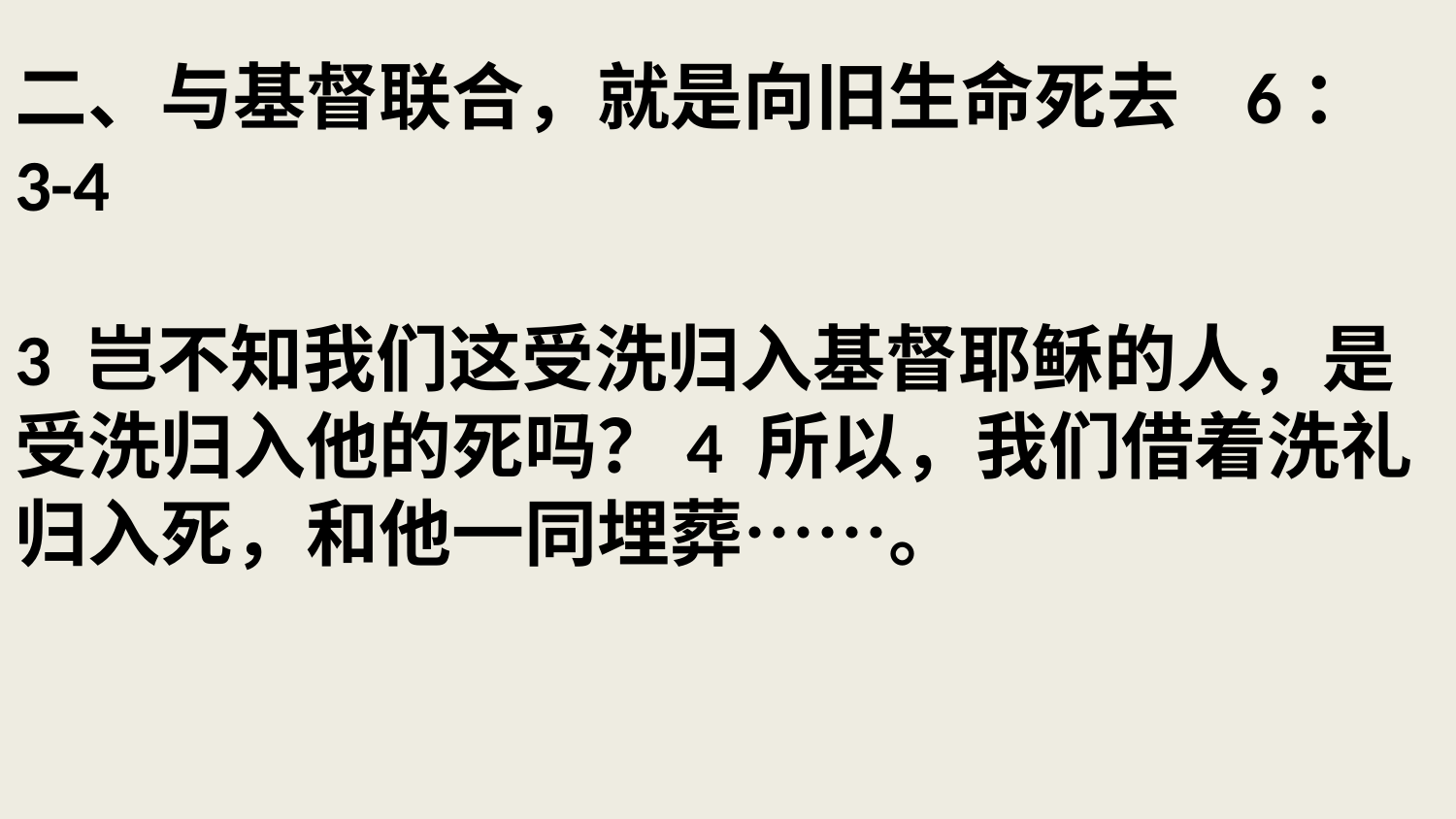

# 二、与基督联合，就是向旧生命死去   6：3-4 3 岂不知我们这受洗归入基督耶稣的人，是受洗归入他的死吗？4 所以，我们借着洗礼归入死，和他一同埋葬……。